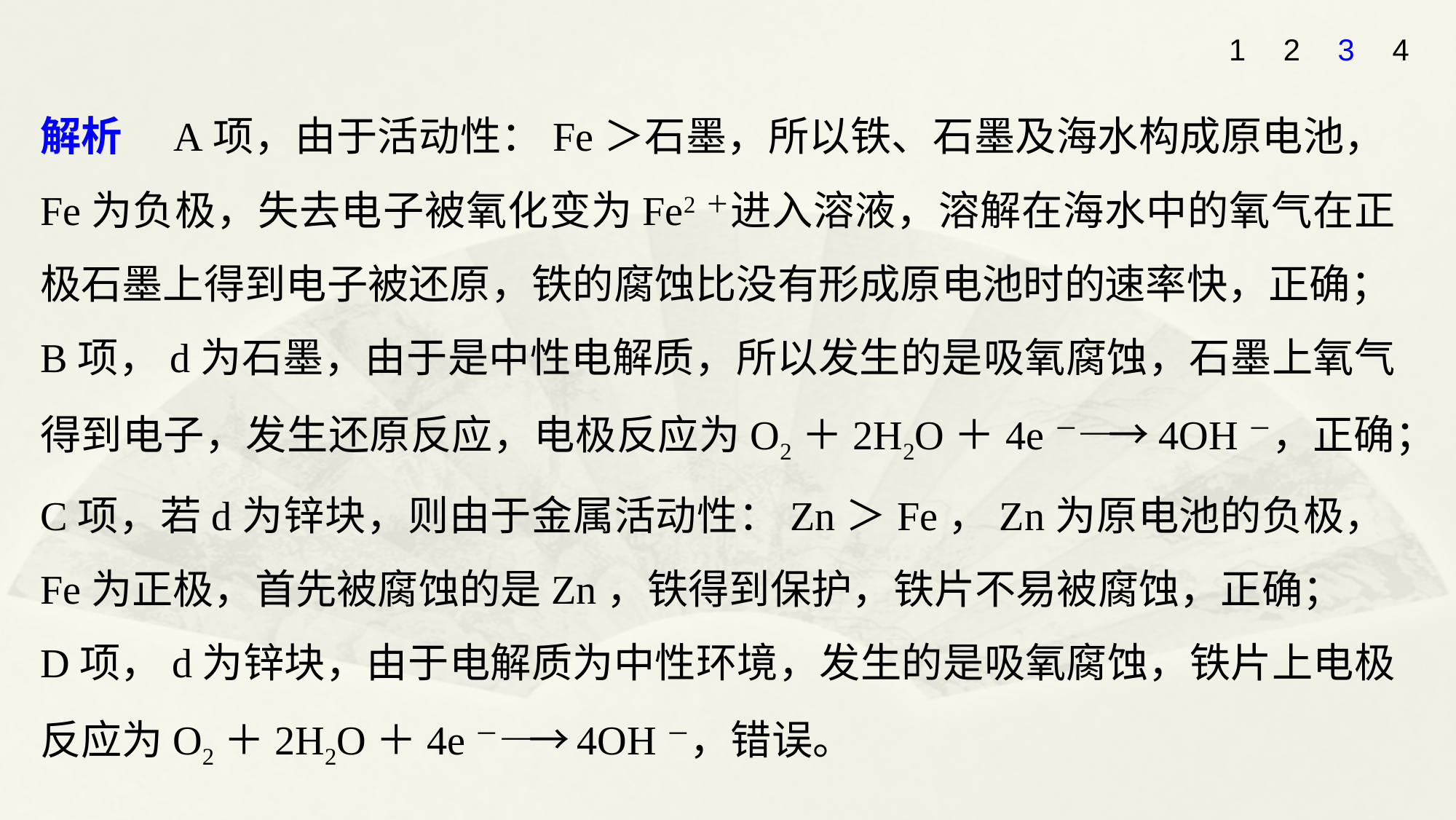

1
2
3
4
解析　A项，由于活动性：Fe＞石墨，所以铁、石墨及海水构成原电池，Fe为负极，失去电子被氧化变为Fe2＋进入溶液，溶解在海水中的氧气在正极石墨上得到电子被还原，铁的腐蚀比没有形成原电池时的速率快，正确；
B项，d为石墨，由于是中性电解质，所以发生的是吸氧腐蚀，石墨上氧气得到电子，发生还原反应，电极反应为O2＋2H2O＋4e－―→ 4OH－，正确；
C项，若d为锌块，则由于金属活动性：Zn＞Fe，Zn为原电池的负极，Fe为正极，首先被腐蚀的是Zn，铁得到保护，铁片不易被腐蚀，正确；
D项，d为锌块，由于电解质为中性环境，发生的是吸氧腐蚀，铁片上电极反应为O2＋2H2O＋4e－―→  4OH－，错误。